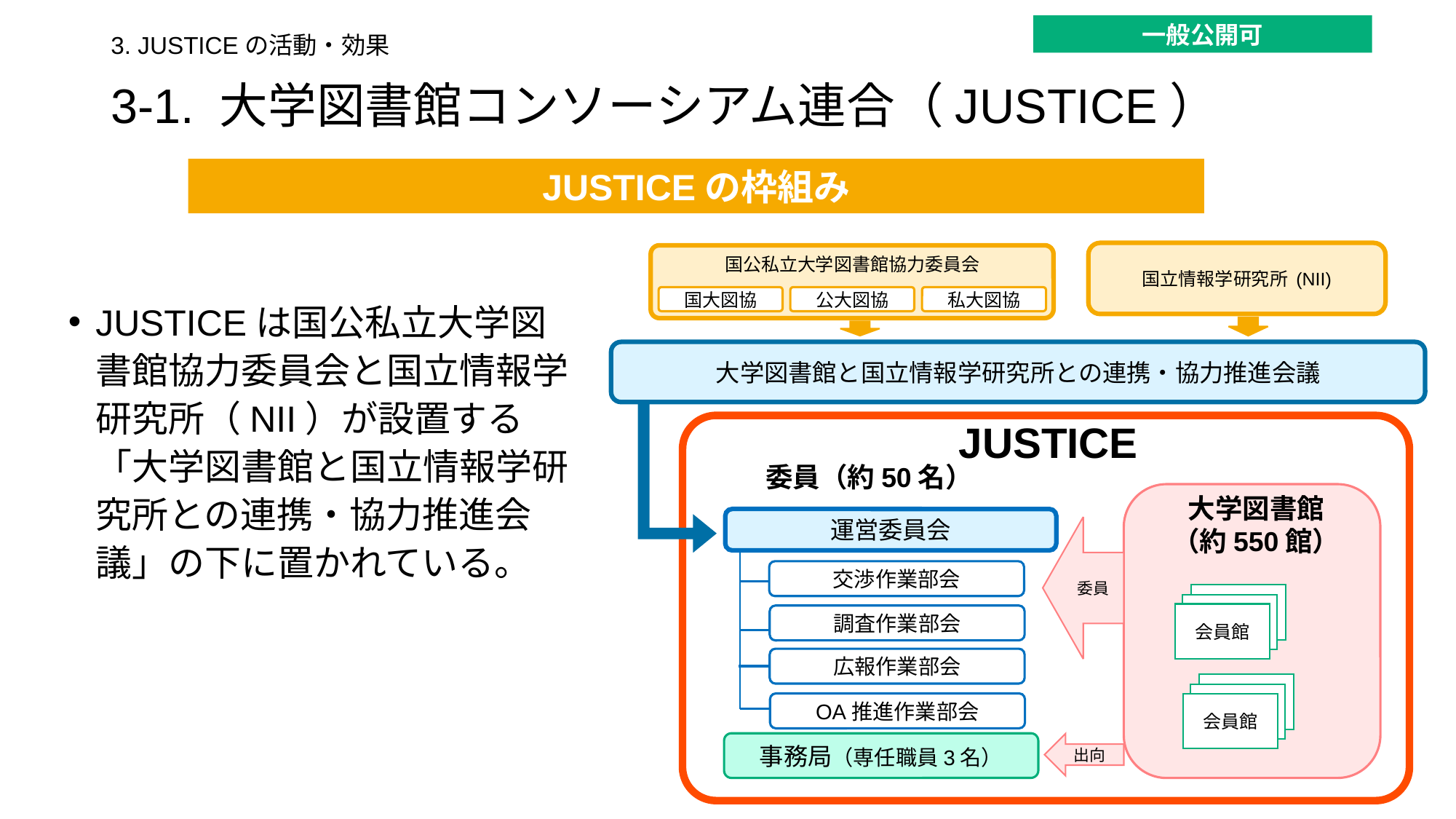

一般公開可
3. JUSTICEの活動・効果
# 3-1. 大学図書館コンソーシアム連合（JUSTICE）
JUSTICEの枠組み
国立情報学研究所 (NII)
国公私立大学図書館協力委員会
国大図協
公大図協
私大図協

JUSTICEは国公私立大学図書館協力委員会と国立情報学研究所（NII）が設置する「大学図書館と国立情報学研究所との連携・協力推進会議」の下に置かれている。
大学図書館と国立情報学研究所との連携・協力推進会議
JUSTICE

委員（約50名）

大学図書館
（約550館）
委員
事務局（専任職員3名）
出向

運営委員会
交渉作業部会

会員館
調査作業部会
広報作業部会

会員館
OA推進作業部会